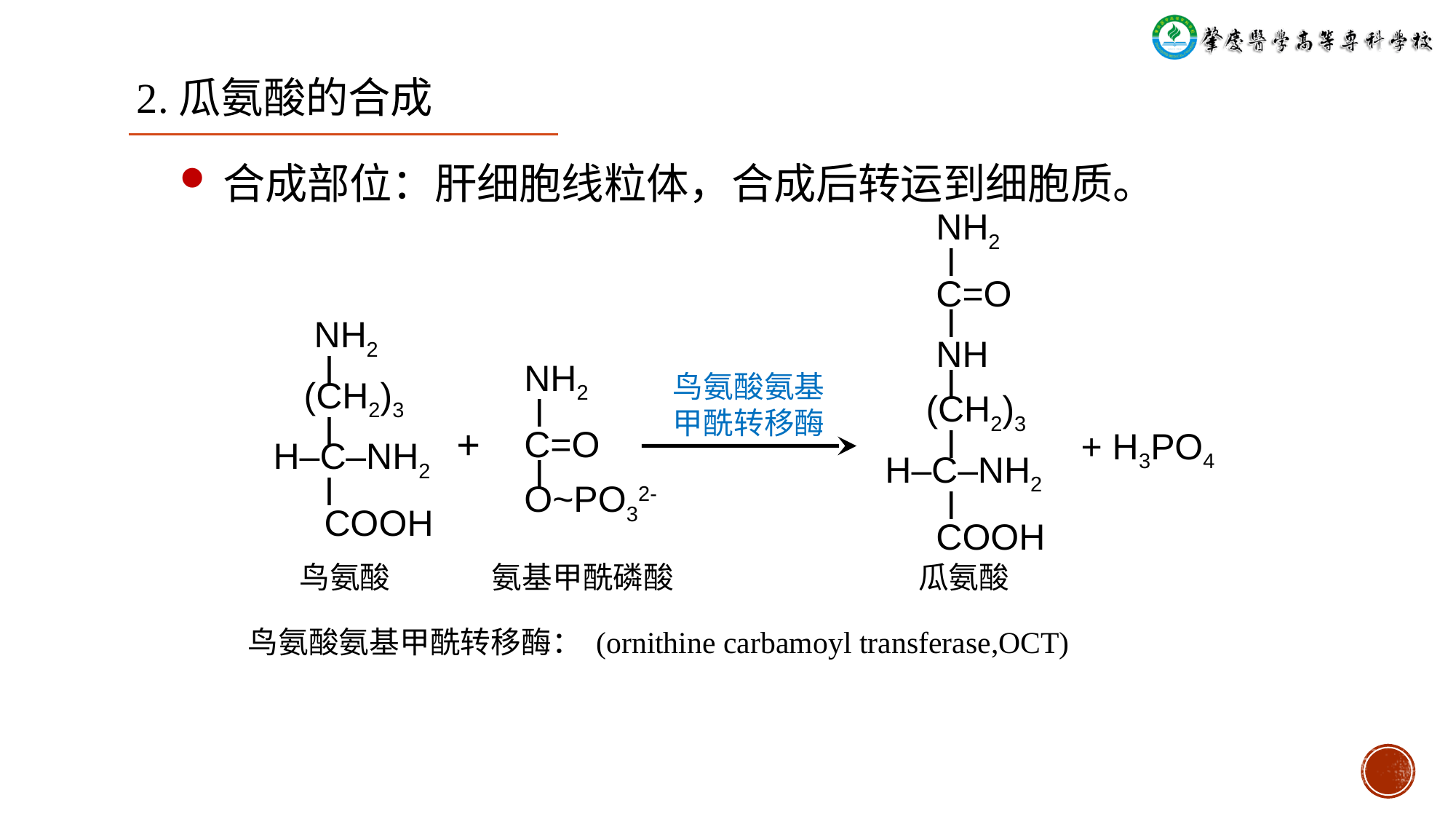

2.瓜氨酸的合成
合成部位：肝细胞线粒体，合成后转运到细胞质。
     NH2
      ⅼ
     C=O
      ⅼ
     NH
      ⅼ
    (CH2)3
      ⅼ
H‒C‒NH2
      ⅼ
     COOH
    NH2
     ⅼ
   (CH2)3
     ⅼ
H‒C‒NH2
     ⅼ
     COOH
鸟氨酸氨基
甲酰转移酶
NH2
 ⅼ
C=O
 ⅼ
O~PO32-
+
+ H3PO4

鸟氨酸
氨基甲酰磷酸
瓜氨酸
鸟氨酸氨基甲酰转移酶： (ornithine carbamoyl transferase,OCT)